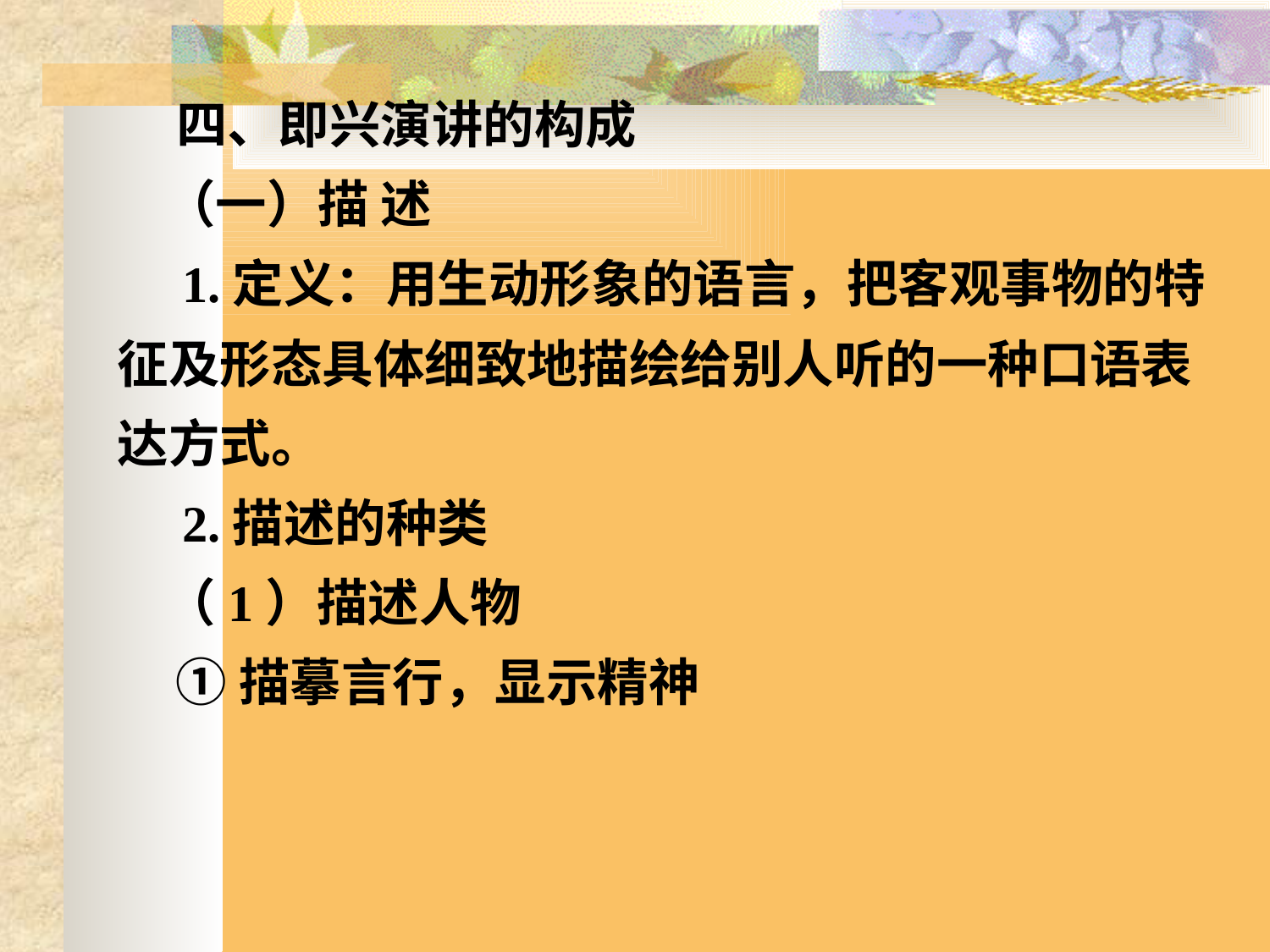

四、即兴演讲的构成
   （一）描 述
     1.定义：用生动形象的语言，把客观事物的特征及形态具体细致地描绘给别人听的一种口语表达方式。
     2.描述的种类
   （1）描述人物
     ①描摹言行，显示精神